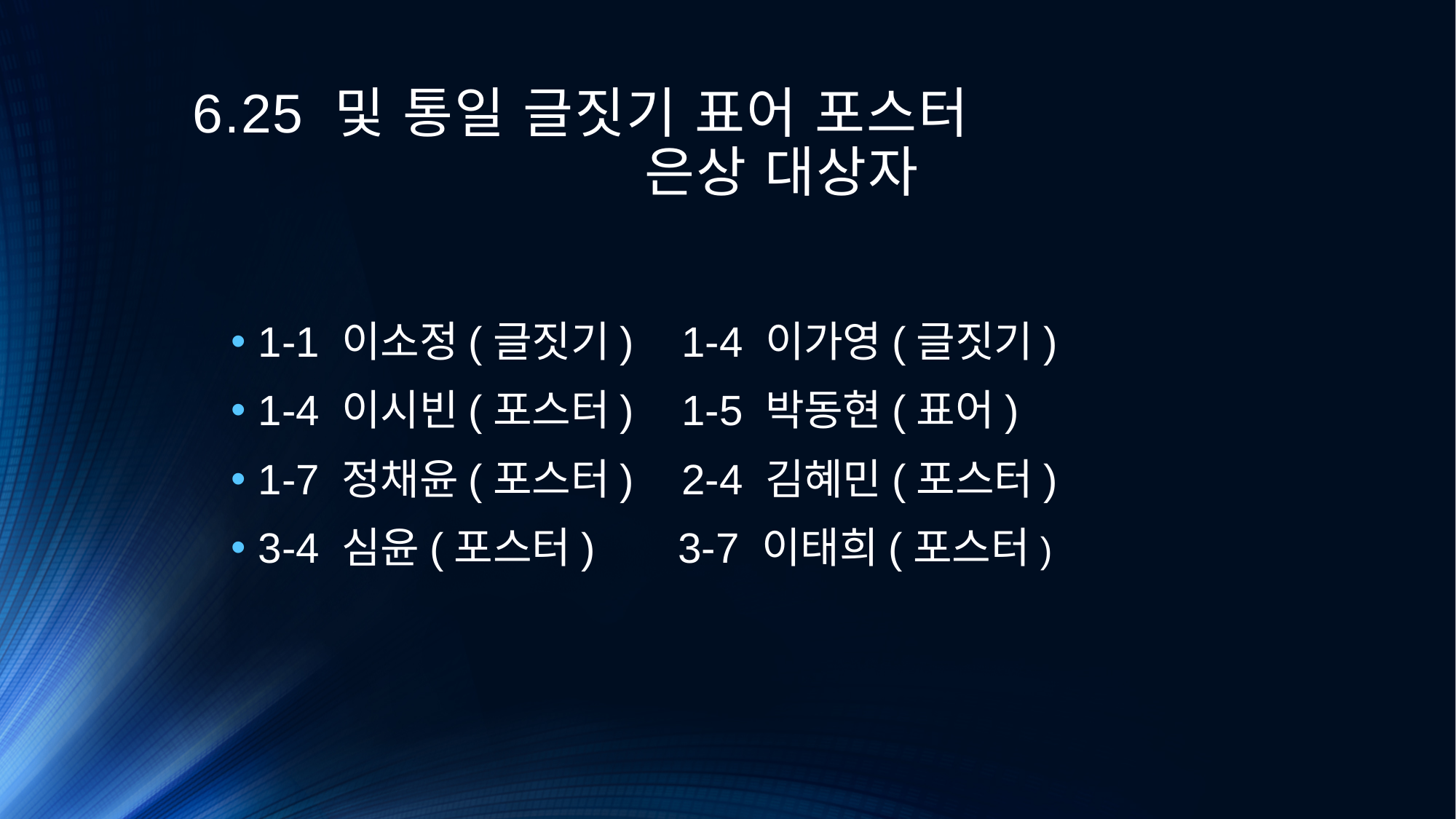

# 6.25 및 통일 글짓기 표어 포스터 은상 대상자
1-1 이소정(글짓기)    1-4 이가영(글짓기)
1-4 이시빈(포스터)    1-5 박동현(표어)
1-7 정채윤(포스터)    2-4 김혜민(포스터)
3-4 심윤(포스터)       3-7 이태희(포스터)